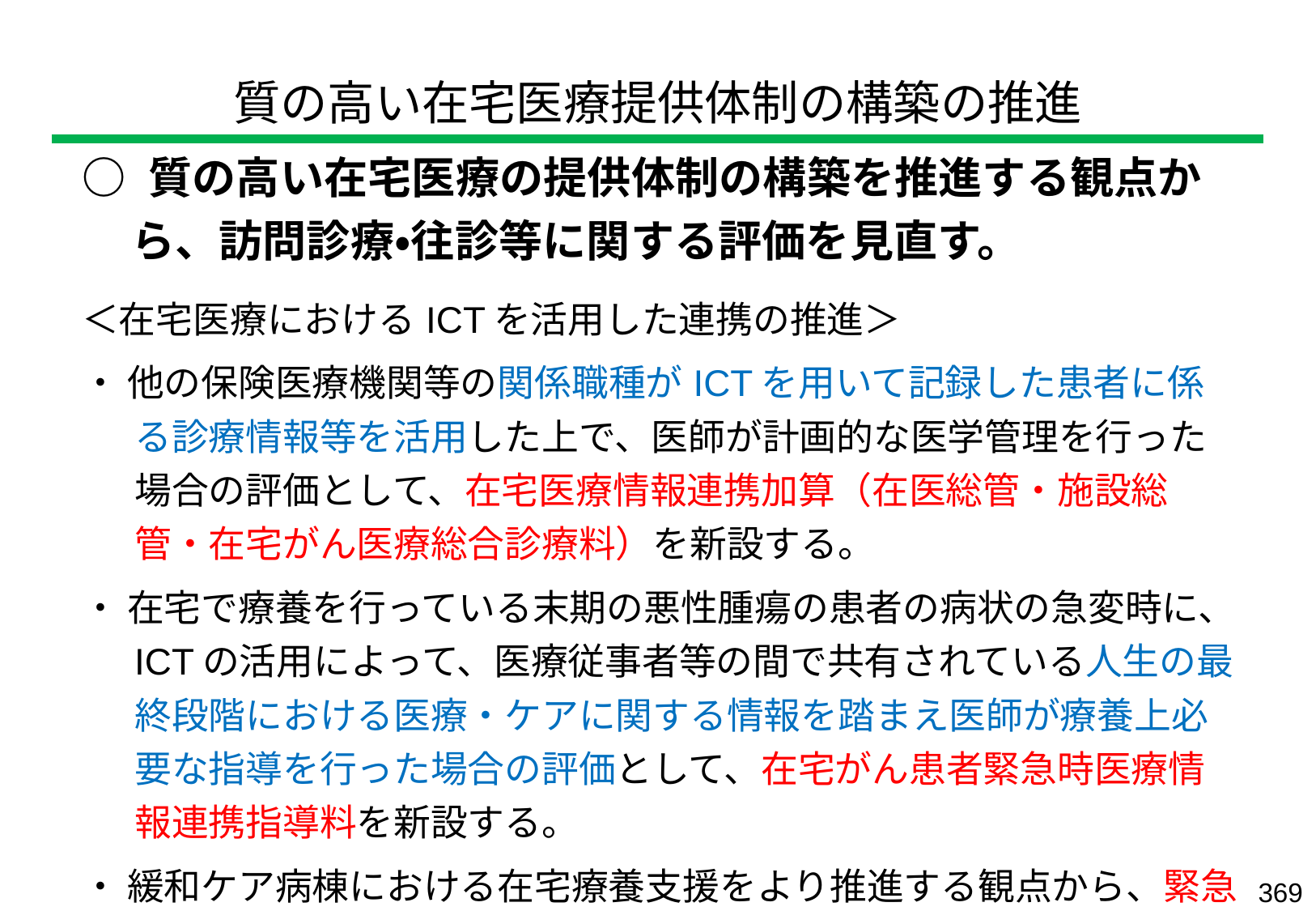

| 質の高い在宅医療提供体制の構築の推進 |
| --- |
| ○ 質の高い在宅医療の提供体制の構築を推進する観点から、訪問診療・往診等に関する評価を見直す。 ＜在宅医療におけるICTを活用した連携の推進＞ ・ 他の保険医療機関等の関係職種がICTを用いて記録した患者に係る診療情報等を活用した上で、医師が計画的な医学管理を行った場合の評価として、在宅医療情報連携加算（在医総管・施設総管・在宅がん医療総合診療料）を新設する。 ・ 在宅で療養を行っている末期の悪性腫瘍の患者の病状の急変時に、ICTの活用によって、医療従事者等の間で共有されている人生の最終段階における医療・ケアに関する情報を踏まえ医師が療養上必要な指導を行った場合の評価として、在宅がん患者緊急時医療情報連携指導料を新設する。 ・ 緩和ケア病棟における在宅療養支援をより推進する観点から、緊急入院初期加算の要件を見直す。 |
| --- |
369